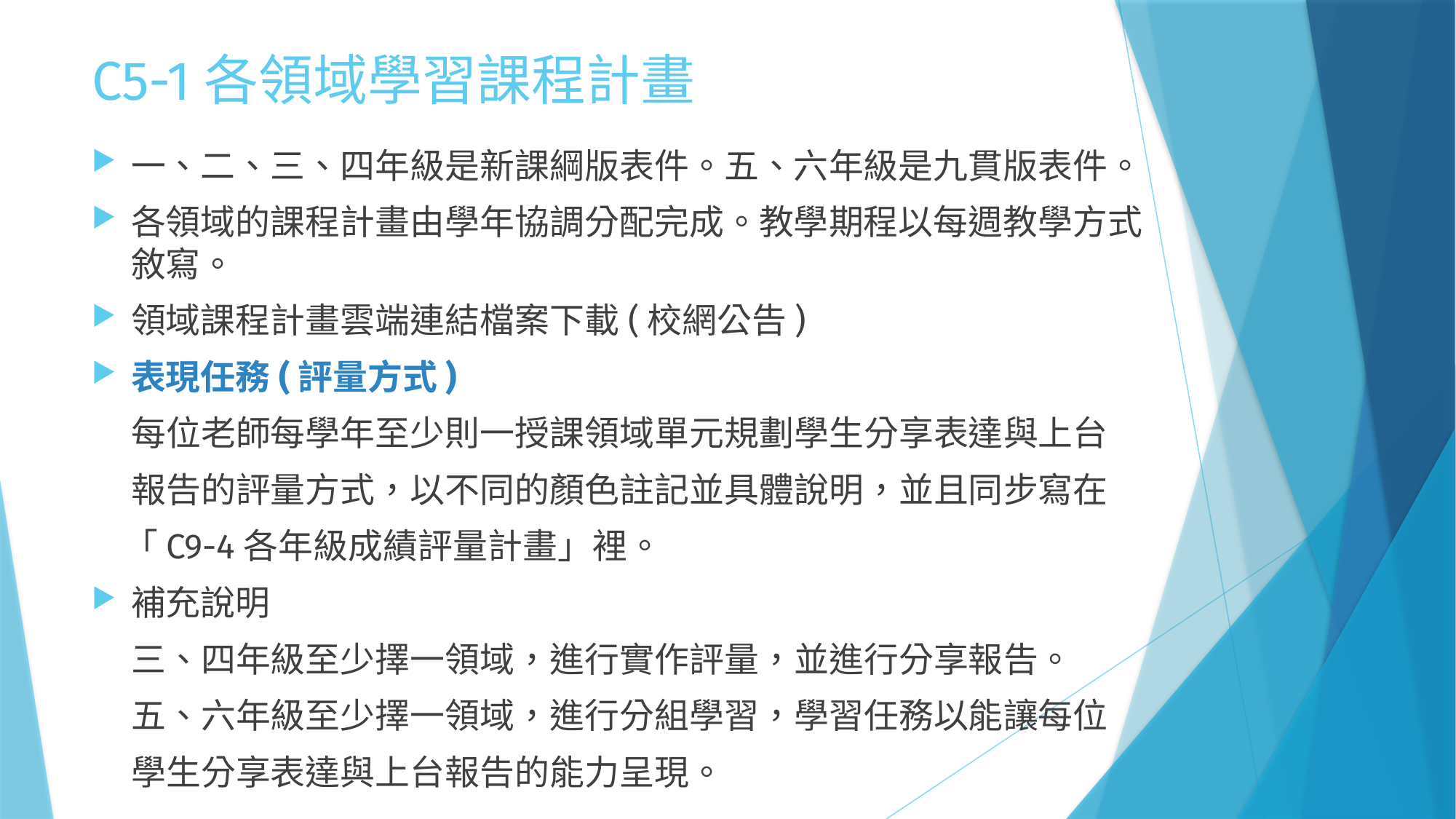

# C5-1各領域學習課程計畫
一、二、三、四年級是新課綱版表件。五、六年級是九貫版表件。
各領域的課程計畫由學年協調分配完成。教學期程以每週教學方式敘寫。
領域課程計畫雲端連結檔案下載(校網公告)
表現任務(評量方式)
    每位老師每學年至少則一授課領域單元規劃學生分享表達與上台
    報告的評量方式，以不同的顏色註記並具體說明，並且同步寫在
   「C9-4各年級成績評量計畫」裡。
補充說明
    三、四年級至少擇一領域，進行實作評量，並進行分享報告。
    五、六年級至少擇一領域，進行分組學習，學習任務以能讓每位
    學生分享表達與上台報告的能力呈現。